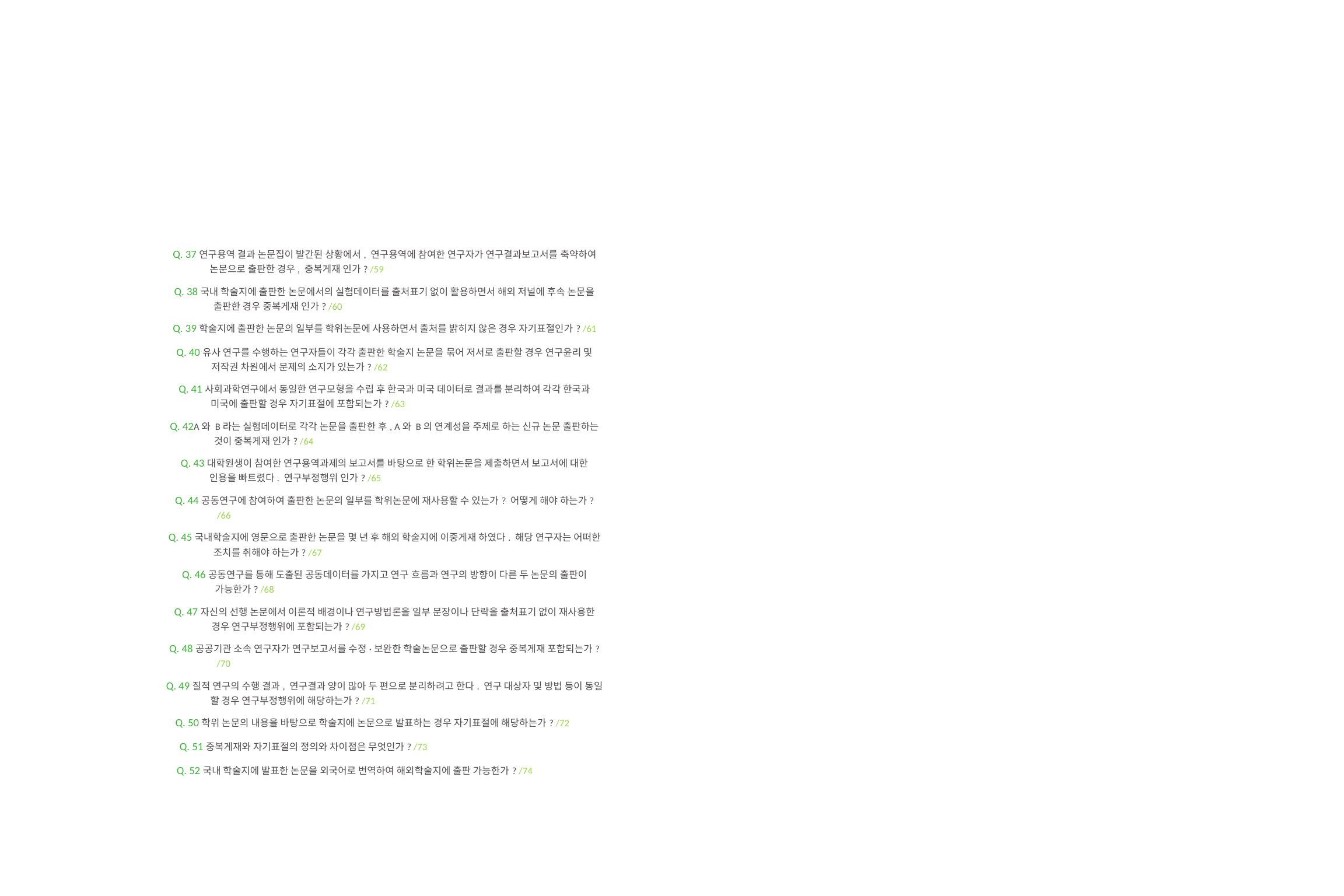

Q. 37연구용역 결과 논문집이 발간된 상황에서, 연구용역에 참여한 연구자가 연구결과보고서를 축약하여
논문으로 출판한 경우, 중복게재 인가? /59
Q. 38국내 학술지에 출판한 논문에서의 실험데이터를 출처표기 없이 활용하면서 해외 저널에 후속 논문을
출판한 경우 중복게재 인가? /60
Q. 39학술지에 출판한 논문의 일부를 학위논문에 사용하면서 출처를 밝히지 않은 경우 자기표절인가? /61
Q. 40유사 연구를 수행하는 연구자들이 각각 출판한 학술지 논문을 묶어 저서로 출판할 경우 연구윤리 및
저작권 차원에서 문제의 소지가 있는가? /62
Q. 41사회과학연구에서 동일한 연구모형을 수립 후 한국과 미국 데이터로 결과를 분리하여 각각 한국과
미국에 출판할 경우 자기표절에 포함되는가? /63
Q. 42A와 B라는 실험데이터로 각각 논문을 출판한 후, A와 B의 연계성을 주제로 하는 신규 논문 출판하는
것이 중복게재 인가? /64
Q. 43대학원생이 참여한 연구용역과제의 보고서를 바탕으로 한 학위논문을 제출하면서 보고서에 대한
인용을 빠트렸다. 연구부정행위 인가? /65
Q. 44공동연구에 참여하여 출판한 논문의 일부를 학위논문에 재사용할 수 있는가? 어떻게 해야 하는가?
/66
Q. 45국내학술지에 영문으로 출판한 논문을 몇 년 후 해외 학술지에 이중게재 하였다. 해당 연구자는 어떠한
조치를 취해야 하는가? /67
Q. 46공동연구를 통해 도출된 공동데이터를 가지고 연구 흐름과 연구의 방향이 다른 두 논문의 출판이
가능한가? /68
Q. 47자신의 선행 논문에서 이론적 배경이나 연구방법론을 일부 문장이나 단락을 출처표기 없이 재사용한
경우 연구부정행위에 포함되는가? /69
Q. 48공공기관 소속 연구자가 연구보고서를 수정·보완한 학술논문으로 출판할 경우 중복게재 포함되는가?
/70
Q. 49질적 연구의 수행 결과, 연구결과 양이 많아 두 편으로 분리하려고 한다. 연구 대상자 및 방법 등이 동일
할 경우 연구부정행위에 해당하는가? /71
Q. 50학위 논문의 내용을 바탕으로 학술지에 논문으로 발표하는 경우 자기표절에 해당하는가? /72
Q. 51중복게재와 자기표절의 정의와 차이점은 무엇인가? /73
Q. 52국내 학술지에 발표한 논문을 외국어로 번역하여 해외학술지에 출판 가능한가? /74